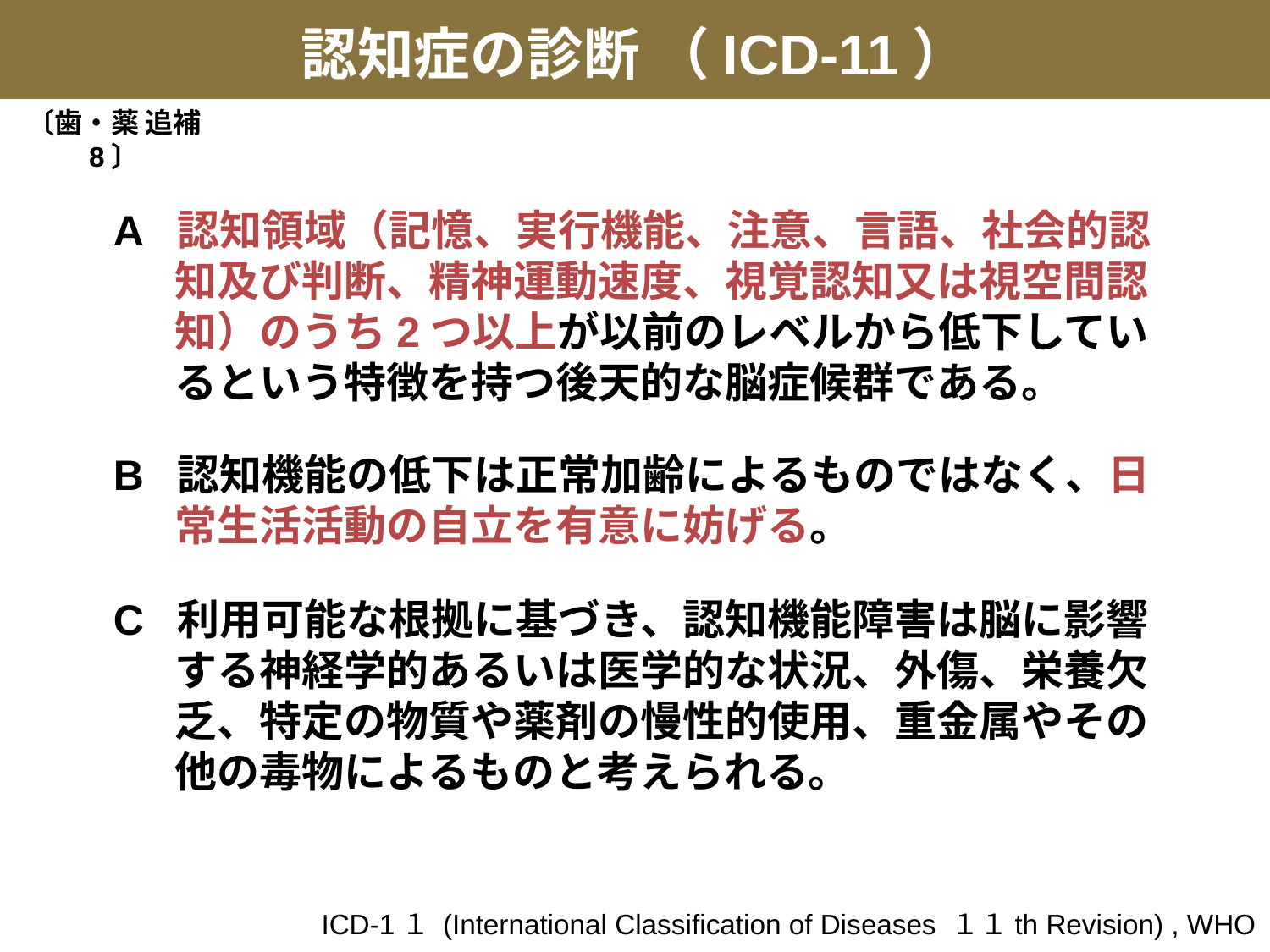

認知症の診断 （ICD-11）
〔歯・薬 追補 8〕
A  認知領域（記憶、実行機能、注意、言語、社会的認知及び判断、精神運動速度、視覚認知又は視空間認知）のうち2つ以上が以前のレベルから低下しているという特徴を持つ後天的な脳症候群である。
B  認知機能の低下は正常加齢によるものではなく、日常生活活動の自立を有意に妨げる。
C  利用可能な根拠に基づき、認知機能障害は脳に影響する神経学的あるいは医学的な状況、外傷、栄養欠乏、特定の物質や薬剤の慢性的使用、重金属やその他の毒物によるものと考えられる。

ICD-1１ (International Classification of Diseases １１th Revision) , WHO